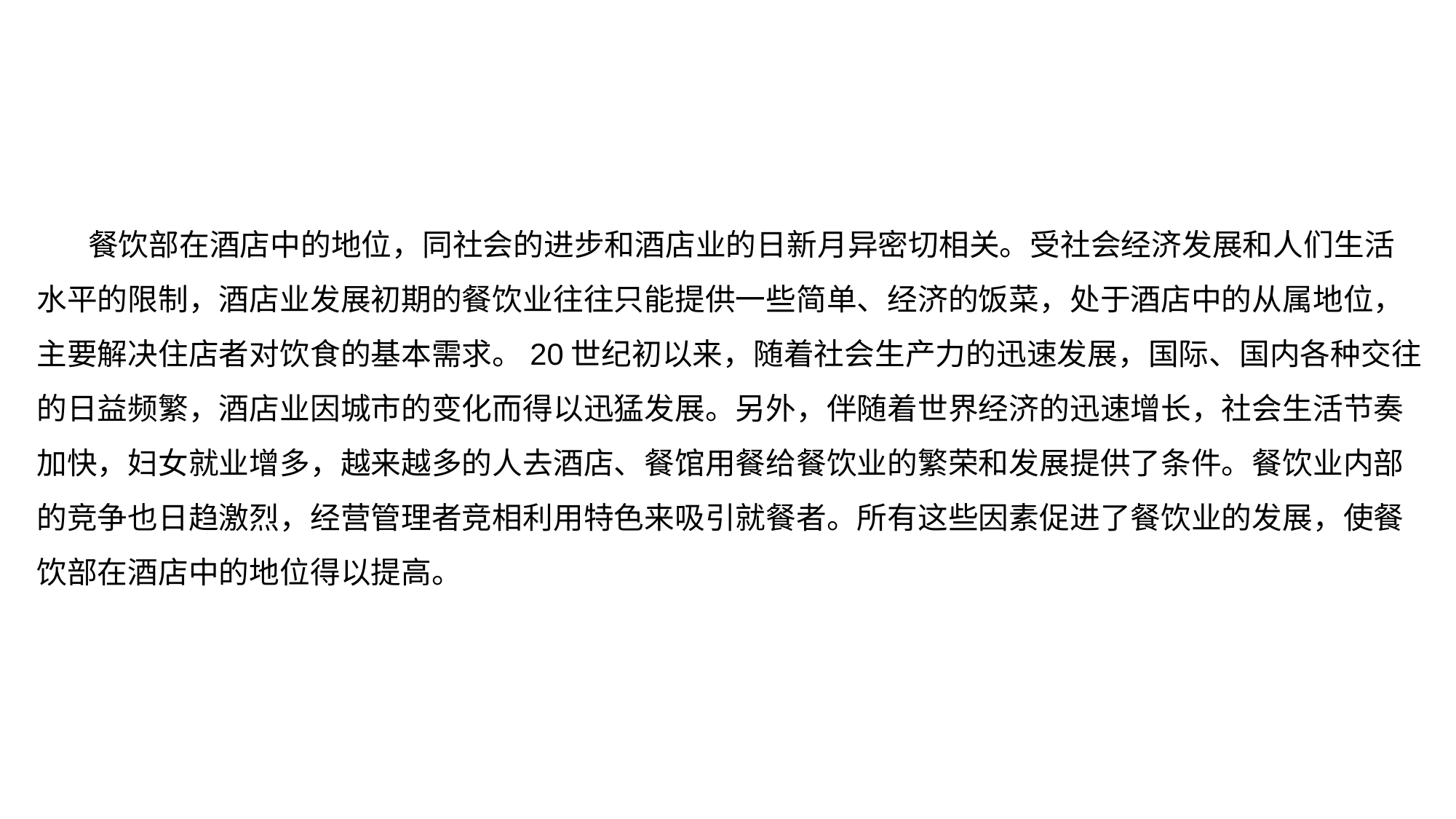

# 餐饮部在酒店中的地位，同社会的进步和酒店业的日新月异密切相关。受社会经济发展和人们生活水平的限制，酒店业发展初期的餐饮业往往只能提供一些简单、经济的饭菜，处于酒店中的从属地位，主要解决住店者对饮食的基本需求。20世纪初以来，随着社会生产力的迅速发展，国际、国内各种交往的日益频繁，酒店业因城市的变化而得以迅猛发展。另外，伴随着世界经济的迅速增长，社会生活节奏加快，妇女就业增多，越来越多的人去酒店、餐馆用餐给餐饮业的繁荣和发展提供了条件。餐饮业内部的竞争也日趋激烈，经营管理者竞相利用特色来吸引就餐者。所有这些因素促进了餐饮业的发展，使餐饮部在酒店中的地位得以提高。